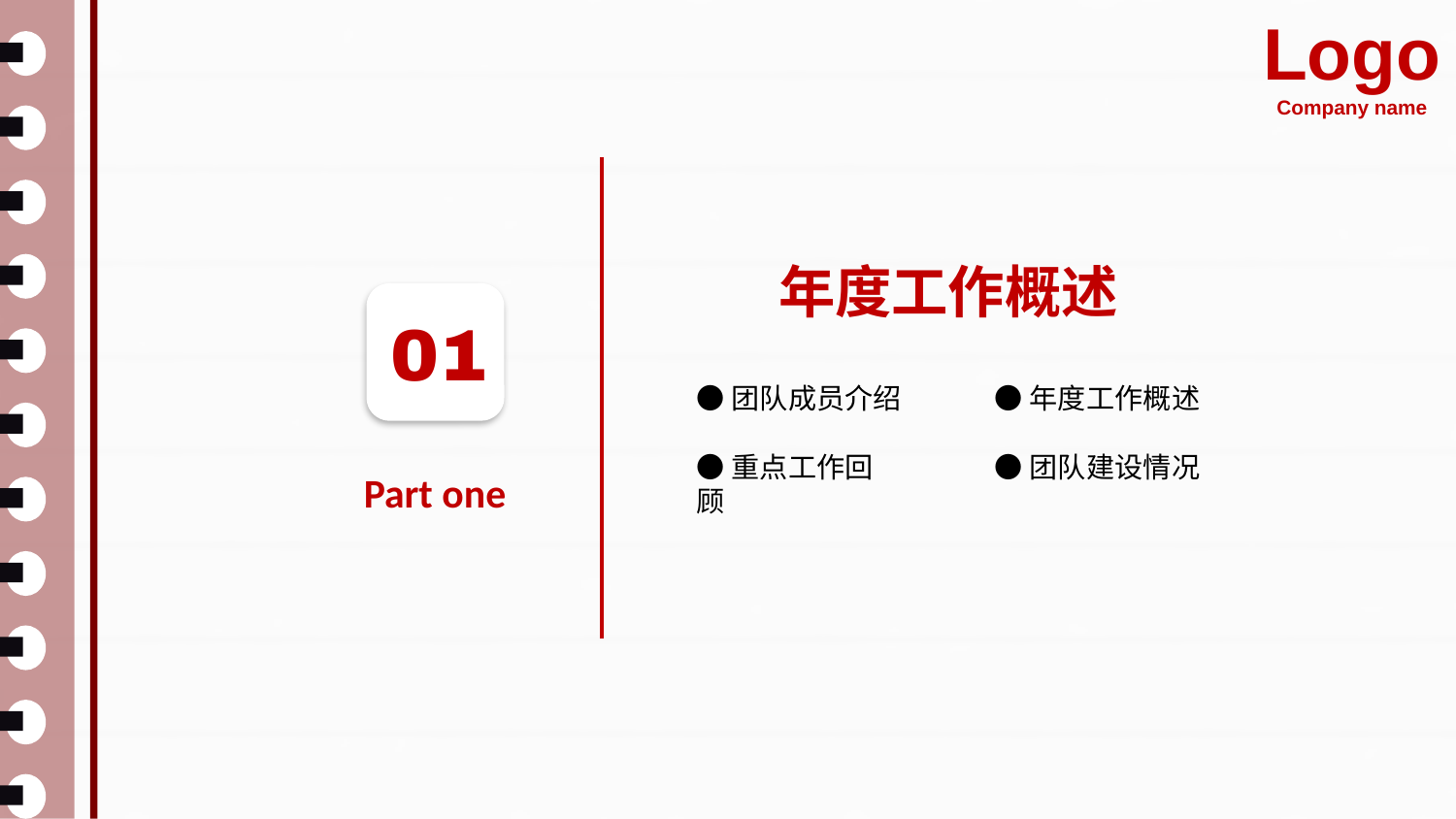

Logo
Company name

年度工作概述

01

●年度工作概述
●团队成员介绍

●团队建设情况
●重点工作回顾
Part one